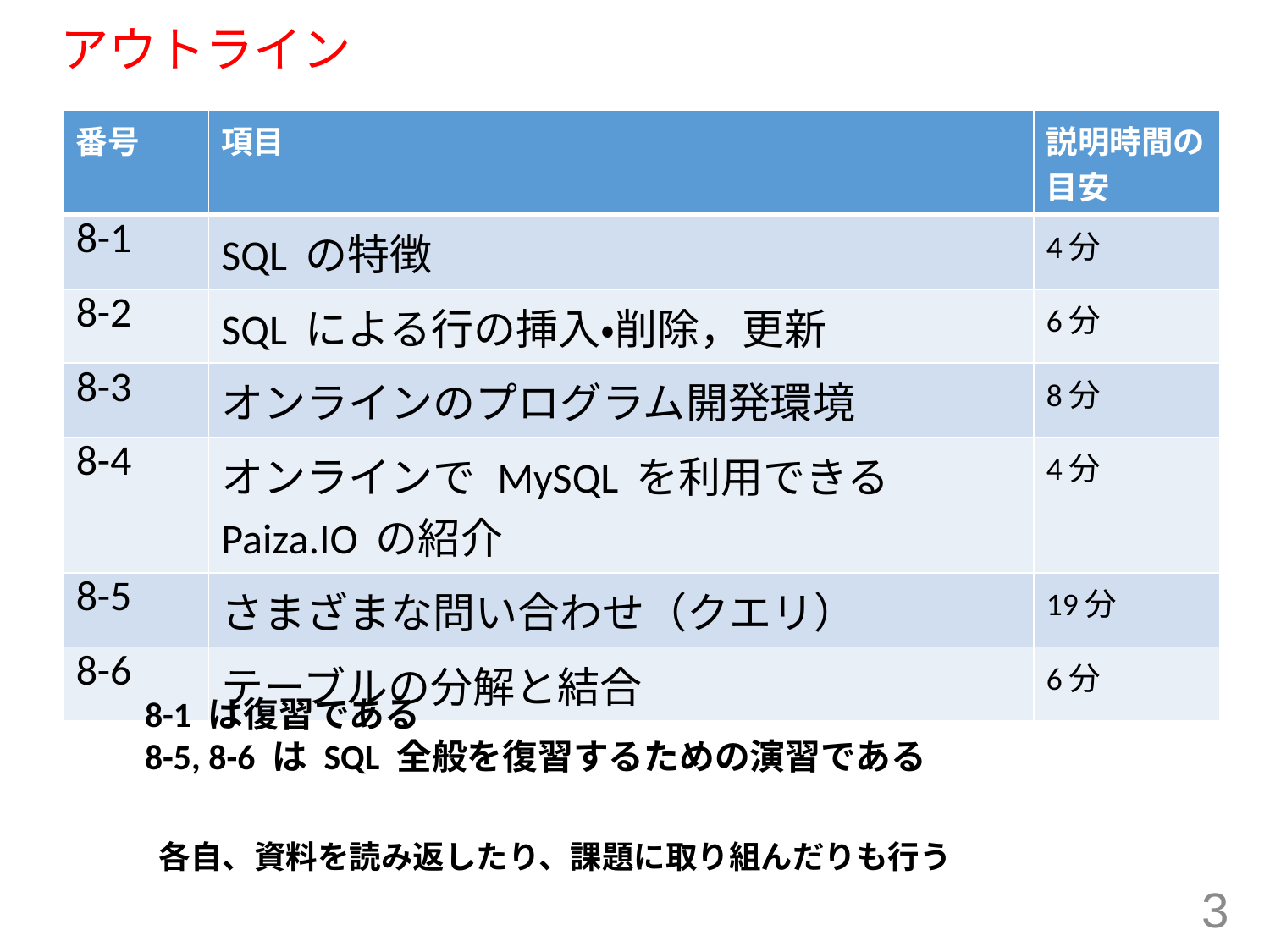

# アウトライン
| 番号 | 項目 | 説明時間の目安 |
| --- | --- | --- |
| 8-1 | SQL の特徴 | 4分 |
| 8-2 | SQL による行の挿入・削除，更新 | 6分 |
| 8-3 | オンラインのプログラム開発環境 | 8分 |
| 8-4 | オンラインで MySQL を利用できる Paiza.IO の紹介 | 4分 |
| 8-5 | さまざまな問い合わせ（クエリ） | 19分 |
| 8-6 | テーブルの分解と結合 | 6分 |
8-1 は復習である
8-5, 8-6 は SQL 全般を復習するための演習である
各自、資料を読み返したり、課題に取り組んだりも行う
3